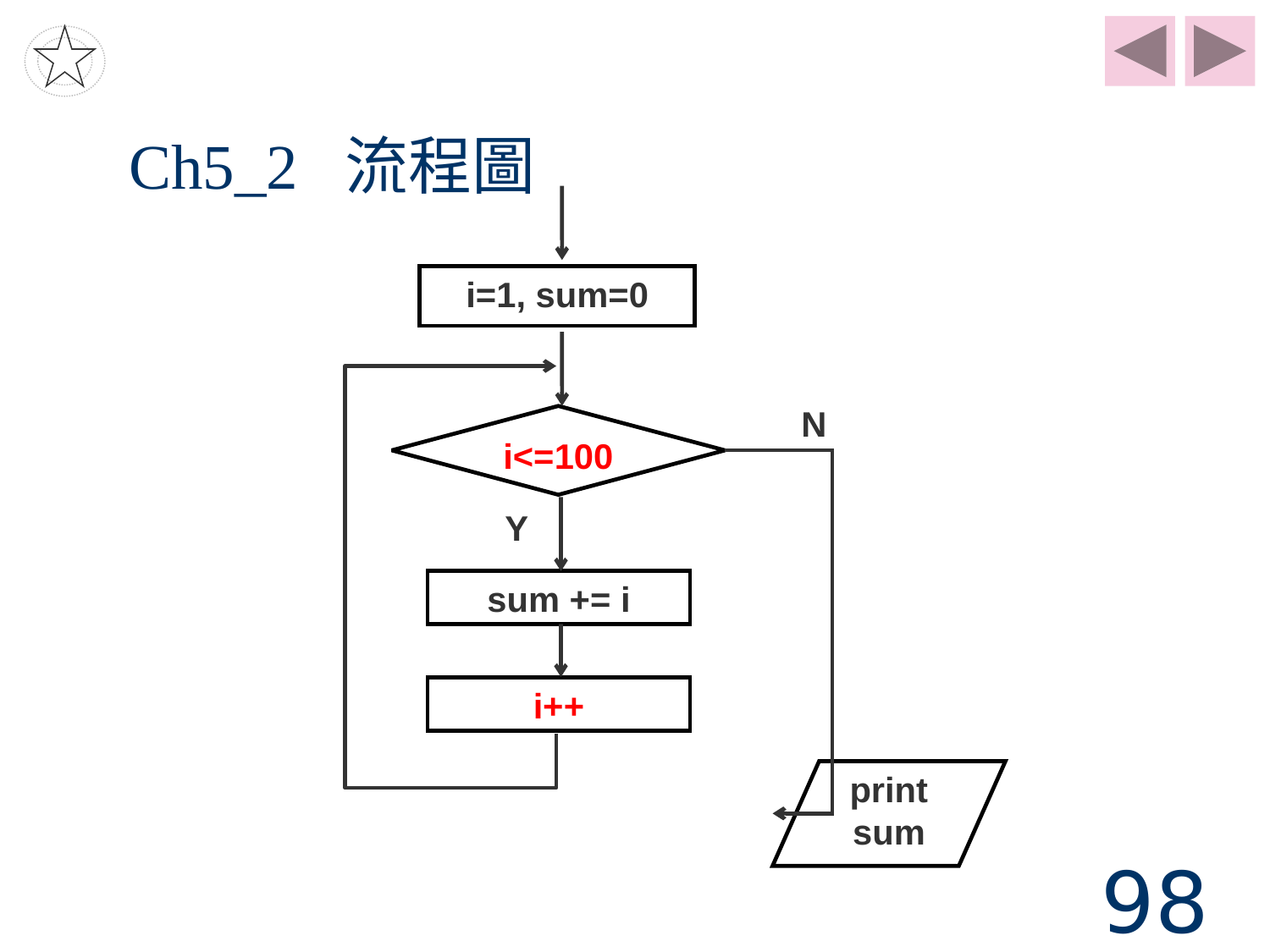

# Ch5_2  流程圖

i=1, sum=0

N
i<=100

Y
sum += i

i++

print sum
98